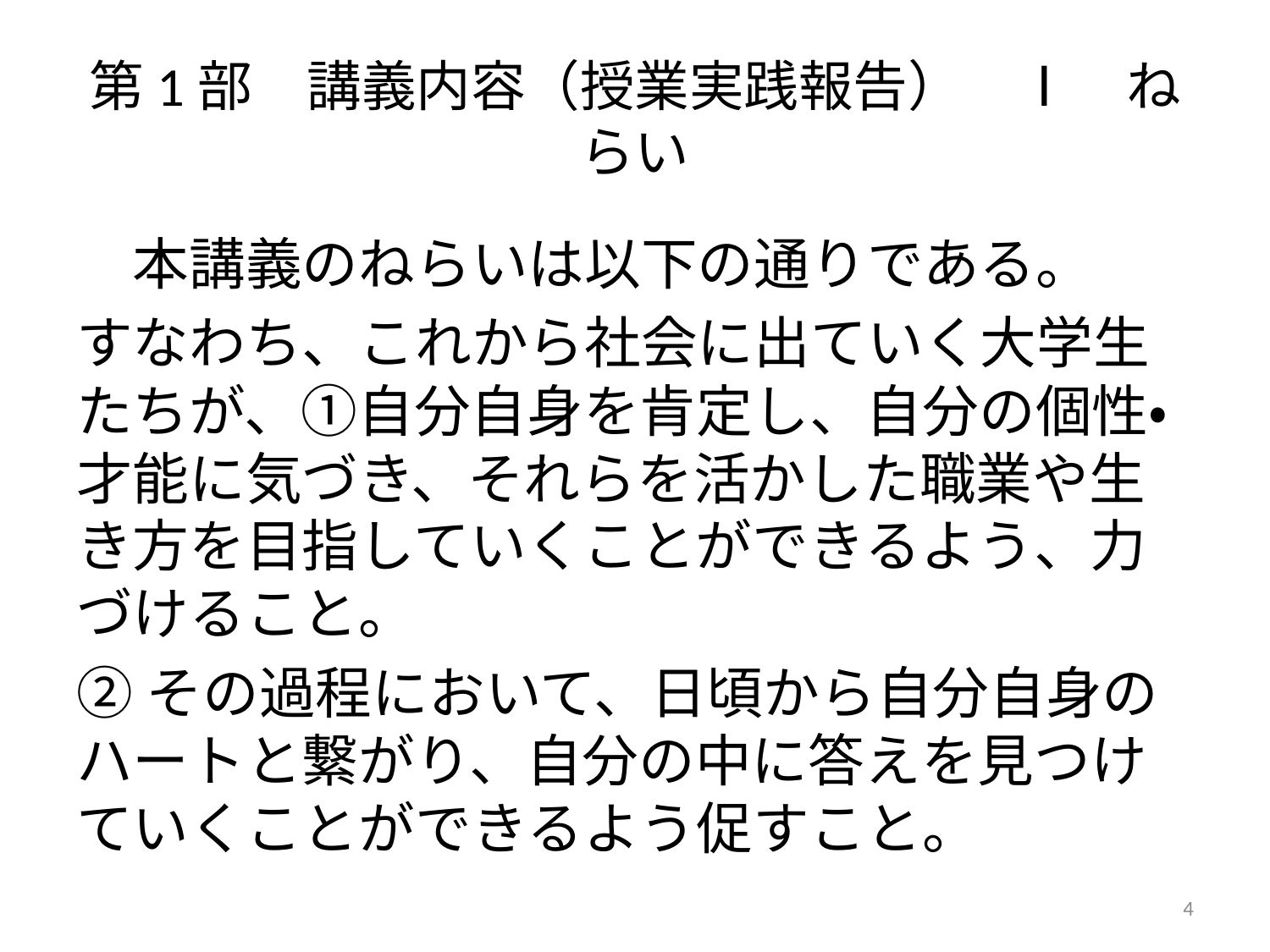

# 第1部　講義内容（授業実践報告）　Ⅰ　ねらい
　本講義のねらいは以下の通りである。
すなわち、これから社会に出ていく大学生たちが、①自分自身を肯定し、自分の個性・才能に気づき、それらを活かした職業や生き方を目指していくことができるよう、力づけること。
②その過程において、日頃から自分自身のハートと繋がり、自分の中に答えを見つけていくことができるよう促すこと。
4